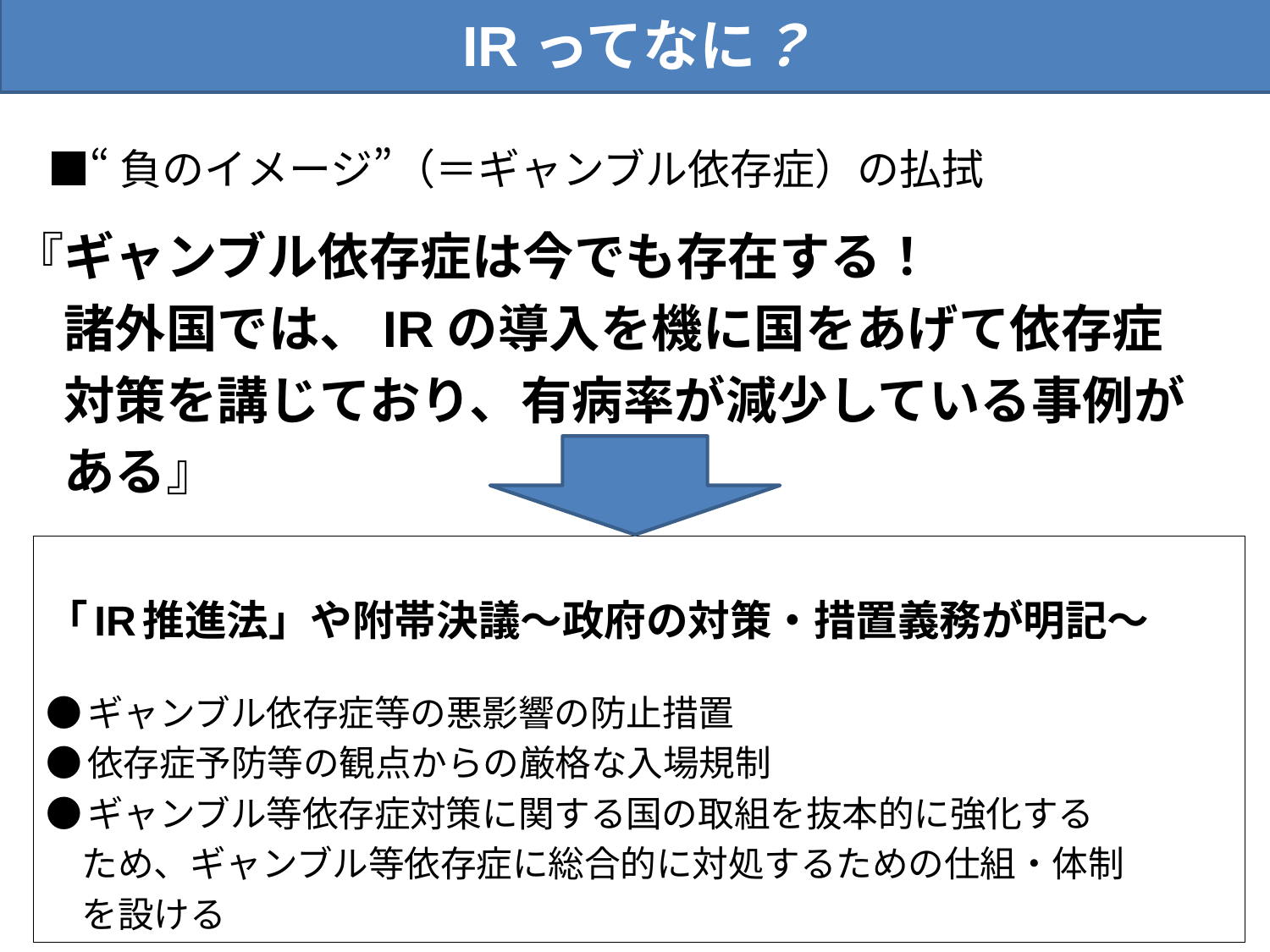

IRってなに？
■“負のイメージ”（＝ギャンブル依存症）の払拭
『ギャンブル依存症は今でも存在する！
　諸外国では、IRの導入を機に国をあげて依存症
　対策を講じており、有病率が減少している事例が
　ある』

「IR推進法」や附帯決議～政府の対策・措置義務が明記～

●ギャンブル依存症等の悪影響の防止措置
●依存症予防等の観点からの厳格な入場規制
●ギャンブル等依存症対策に関する国の取組を抜本的に強化する
　ため、ギャンブル等依存症に総合的に対処するための仕組・体制
　を設ける